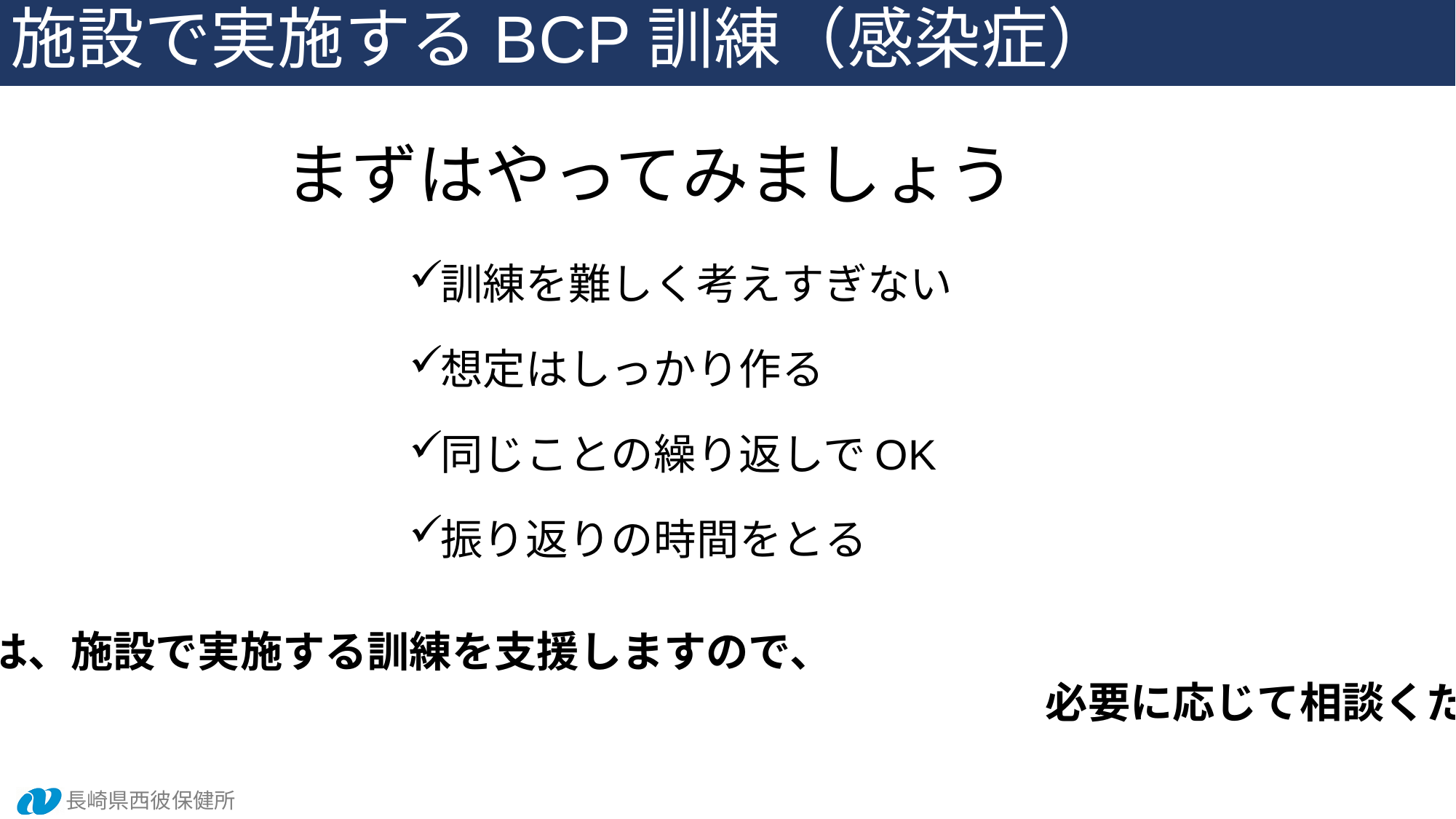

施設で実施するBCP訓練（感染症）
# まずはやってみましょう
訓練を難しく考えすぎない
想定はしっかり作る
同じことの繰り返しでOK
振り返りの時間をとる
保健所は、施設で実施する訓練を支援しますので、
　　　　　　　　　　　　　　　　　　　　　　　　　　　　必要に応じて相談ください。